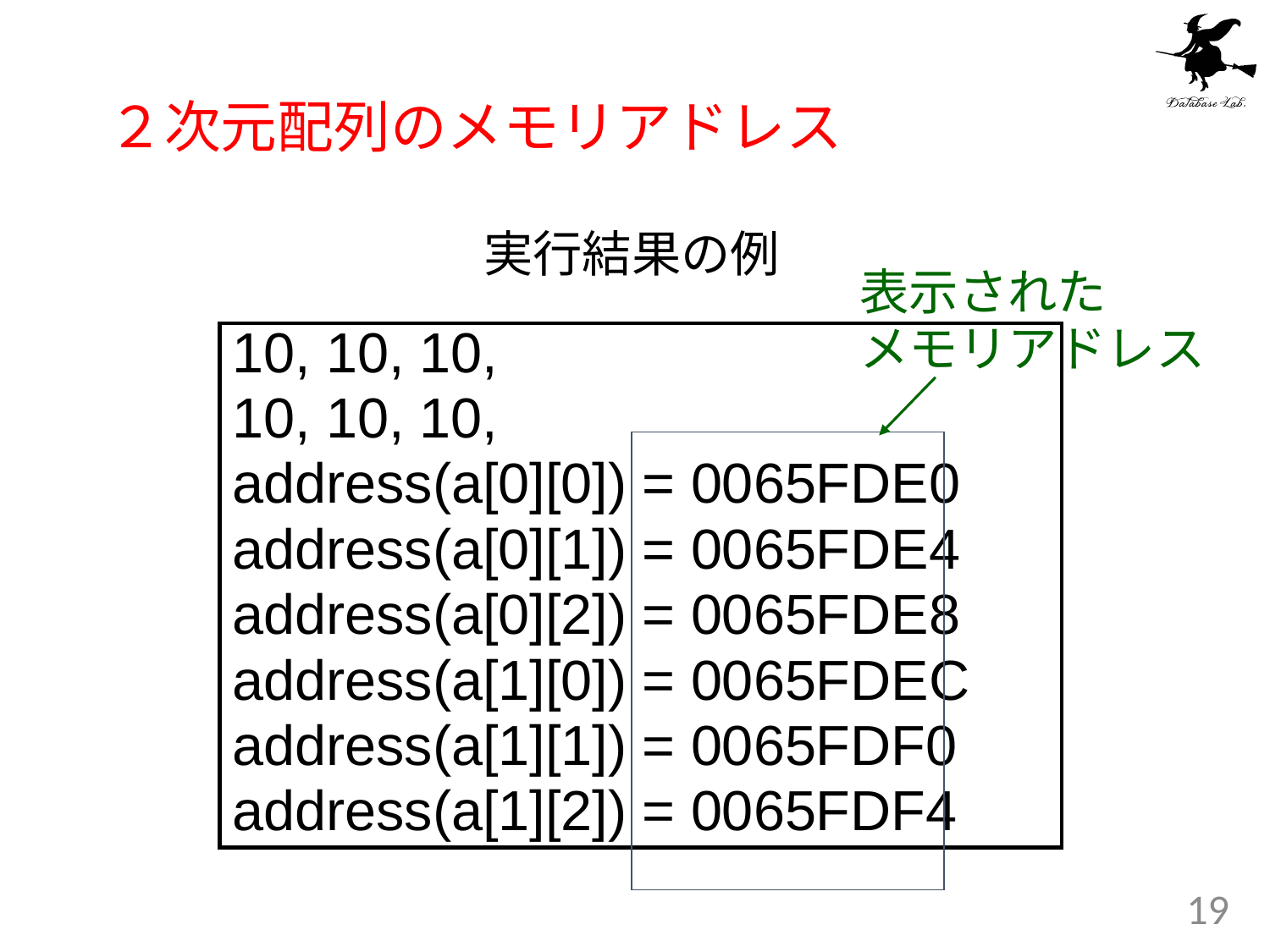

# ２次元配列のメモリアドレス
実行結果の例
表示された
メモリアドレス
10, 10, 10,
10, 10, 10,
address(a[0][0]) = 0065FDE0
address(a[0][1]) = 0065FDE4
address(a[0][2]) = 0065FDE8
address(a[1][0]) = 0065FDEC
address(a[1][1]) = 0065FDF0
address(a[1][2]) = 0065FDF4

19